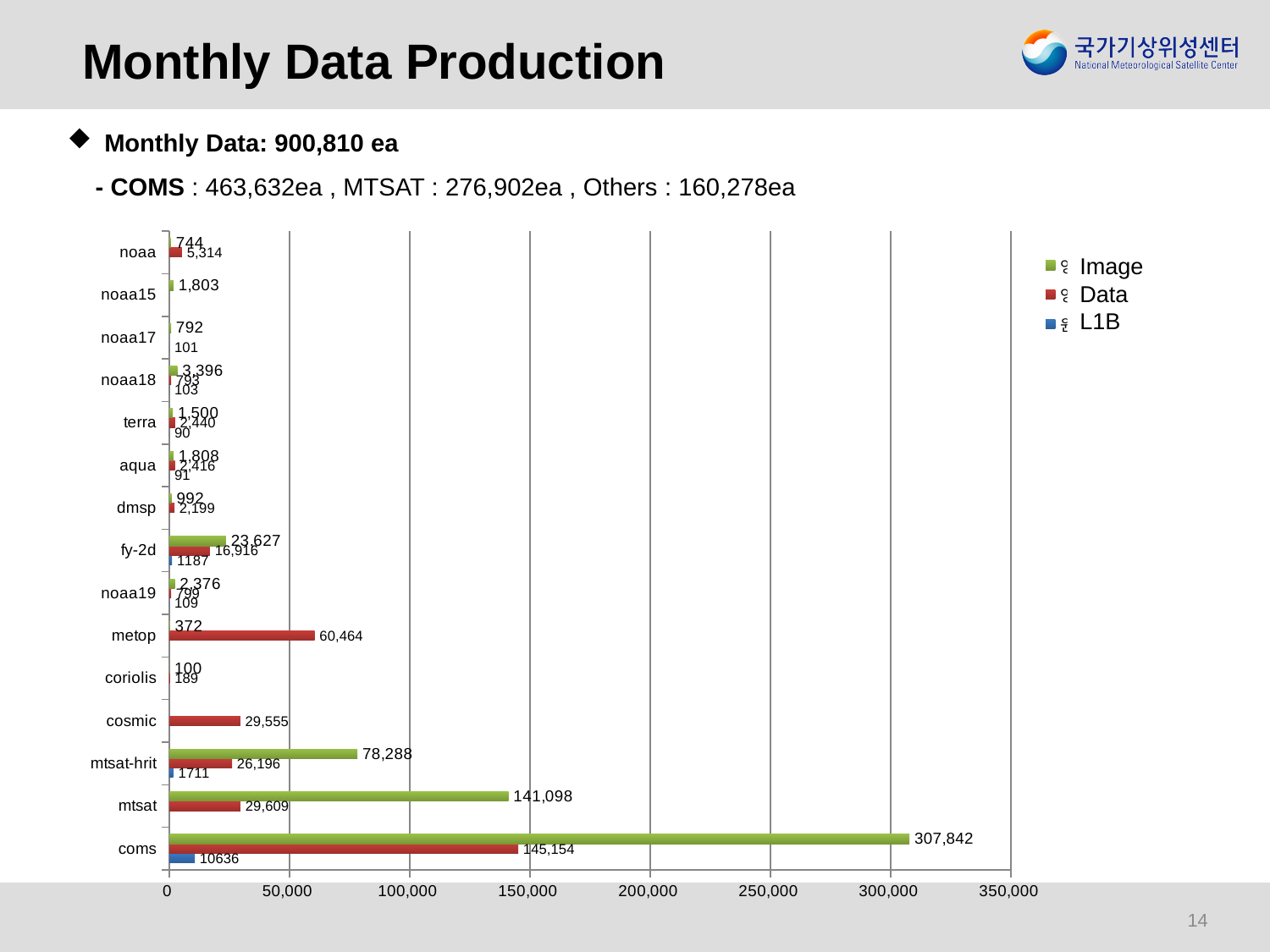

# Monthly Data Production
 Monthly Data: 900,810 ea
    - COMS : 463,632ea , MTSAT : 276,902ea , Others : 160,278ea

### Chart

| Category | 원시자료 | 영상(데이터) | 영상(이미지) |
|---|---|---|---|
| coms | 10636.0 | 145154.0 | 307842.0 |
| mtsat | None | 29609.0 | 141098.0 |
| mtsat-hrit | 1711.0 | 26196.0 | 78288.0 |
| cosmic | None | 29555.0 | None |
| coriolis | None | 189.0 | 100.0 |
| metop | None | 60464.0 | 372.0 |
| noaa19 | 109.0 | 799.0 | 2376.0 |
| fy-2d | 1187.0 | 16916.0 | 23627.0 |
| dmsp | None | 2199.0 | 992.0 |
| aqua | 91.0 | 2416.0 | 1808.0 |
| terra | 90.0 | 2440.0 | 1500.0 |
| noaa18 | 103.0 | 793.0 | 3396.0 |
| noaa17 | 101.0 | None | 792.0 |
| noaa15 | None | None | 1803.0 |
| noaa | None | 5314.0 | 744.0 |
Image
Data
L1B
14